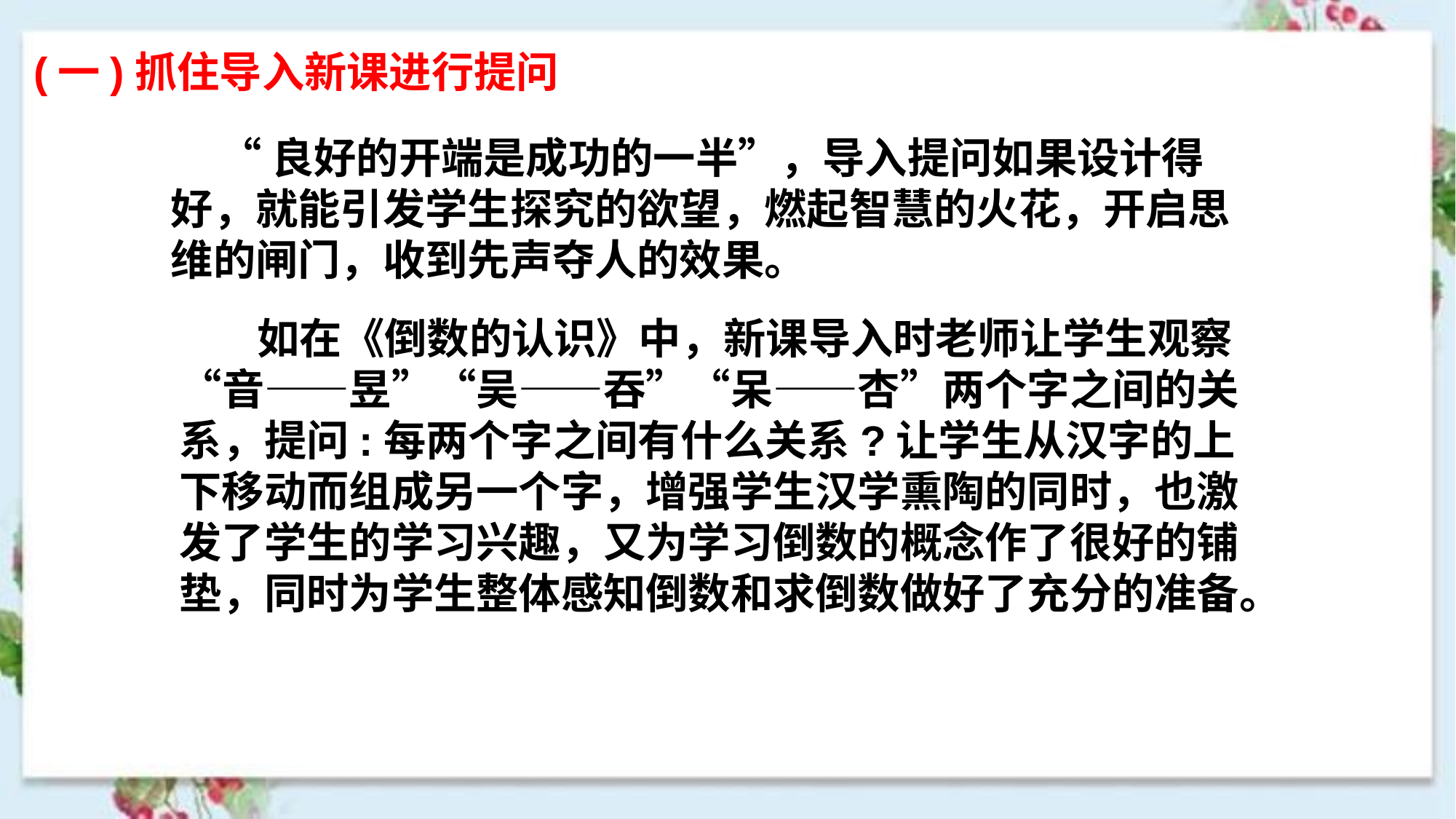

(一)抓住导入新课进行提问
     “良好的开端是成功的一半”，导入提问如果设计得好，就能引发学生探究的欲望，燃起智慧的火花，开启思维的闸门，收到先声夺人的效果。
       如在《倒数的认识》中，新课导入时老师让学生观察“音——昱”“吴——吞”“呆——杏”两个字之间的关系，提问:每两个字之间有什么关系?让学生从汉字的上下移动而组成另一个字，增强学生汉学熏陶的同时，也激发了学生的学习兴趣，又为学习倒数的概念作了很好的铺垫，同时为学生整体感知倒数和求倒数做好了充分的准备。